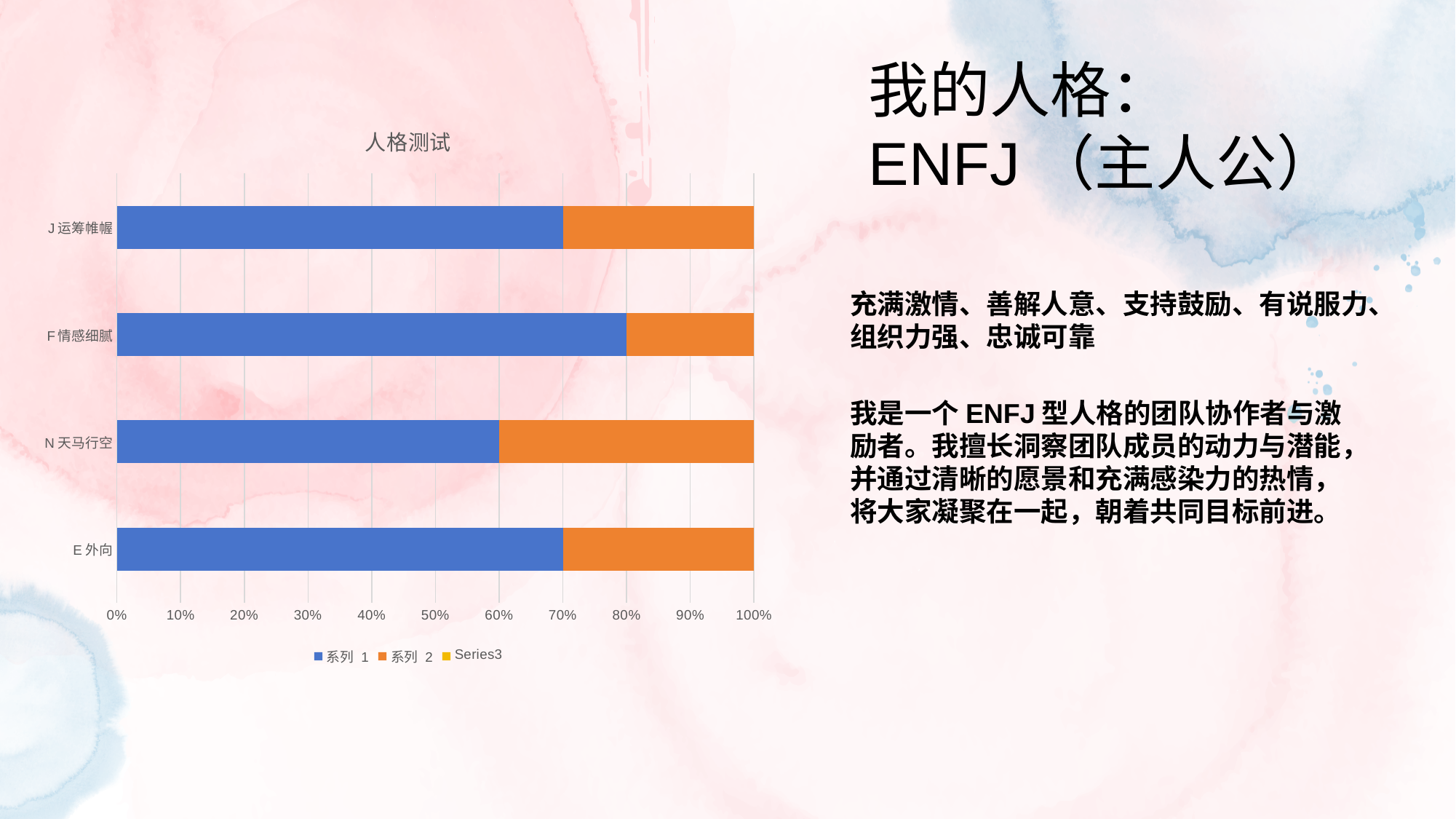

我的人格：ENFJ（主人公）

### Chart: 人格测试

| Category | 系列 1 | 系列 2 |  |
|---|---|---|---|
| E外向 | 7.0 | 3.0 | None |
| N天马行空 | 6.0 | 4.0 | None |
| F情感细腻 | 8.0 | 2.0 | None |
| J运筹帷幄 | 7.0 | 3.0 | None |
充满激情、善解人意、支持鼓励、有说服力、组织力强、忠诚可靠
我是一个ENFJ型人格的团队协作者与激励者。我擅长洞察团队成员的动力与潜能，并通过清晰的愿景和充满感染力的热情，将大家凝聚在一起，朝着共同目标前进。